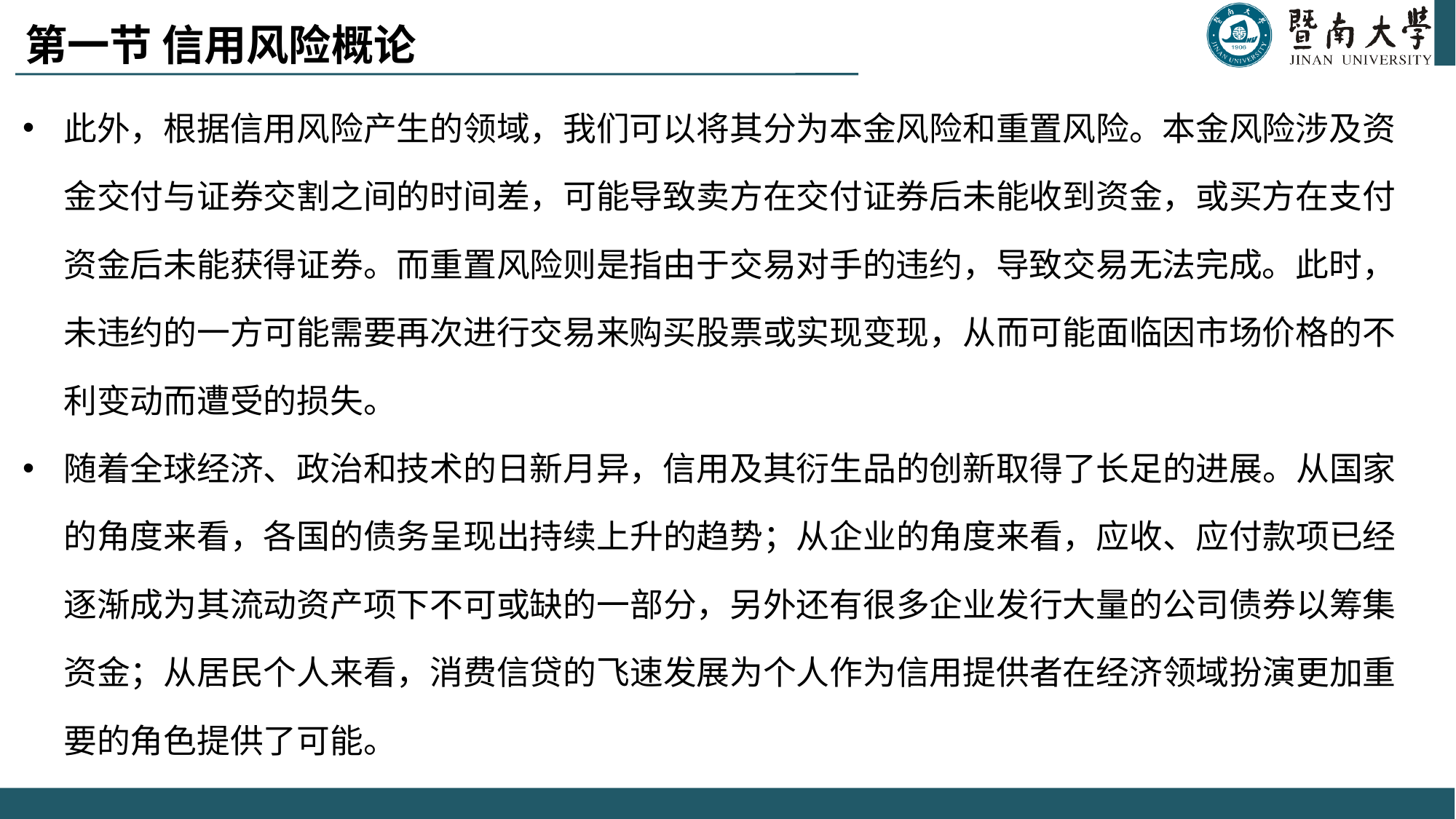

# 第一节 信用风险概论
此外，根据信用风险产生的领域，我们可以将其分为本金风险和重置风险。本金风险涉及资金交付与证券交割之间的时间差，可能导致卖方在交付证券后未能收到资金，或买方在支付资金后未能获得证券。而重置风险则是指由于交易对手的违约，导致交易无法完成。此时，未违约的一方可能需要再次进行交易来购买股票或实现变现，从而可能面临因市场价格的不利变动而遭受的损失。
随着全球经济、政治和技术的日新月异，信用及其衍生品的创新取得了长足的进展。从国家的角度来看，各国的债务呈现出持续上升的趋势；从企业的角度来看，应收、应付款项已经逐渐成为其流动资产项下不可或缺的一部分，另外还有很多企业发行大量的公司债券以筹集资金；从居民个人来看，消费信贷的飞速发展为个人作为信用提供者在经济领域扮演更加重要的角色提供了可能。